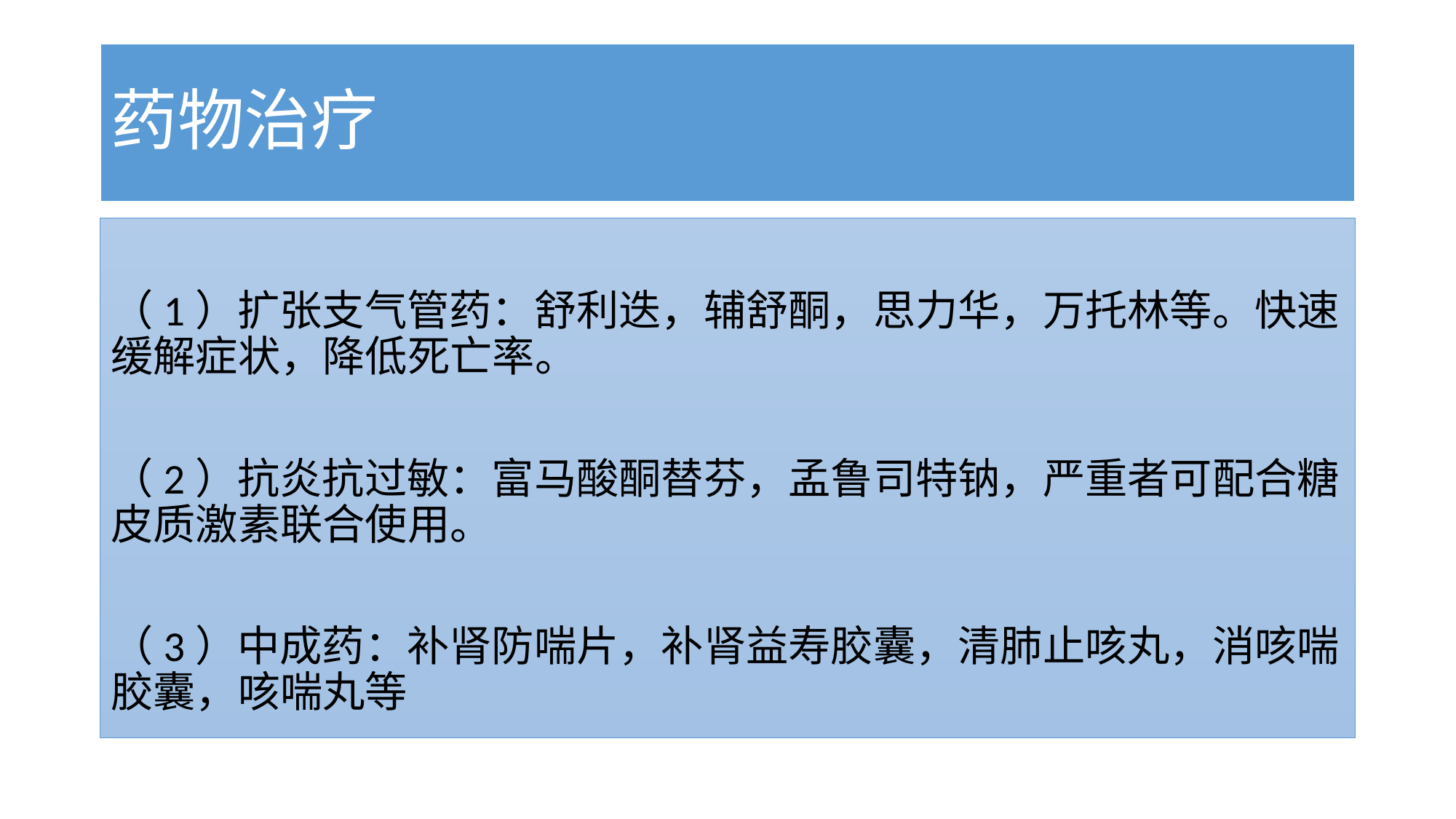

药物治疗

（1）扩张支气管药：舒利迭，辅舒酮，思力华，万托林等。快速缓解症状，降低死亡率。

（2）抗炎抗过敏：富马酸酮替芬，孟鲁司特钠，严重者可配合糖皮质激素联合使用。

（3）中成药：补肾防喘片，补肾益寿胶囊，清肺止咳丸，消咳喘胶囊，咳喘丸等